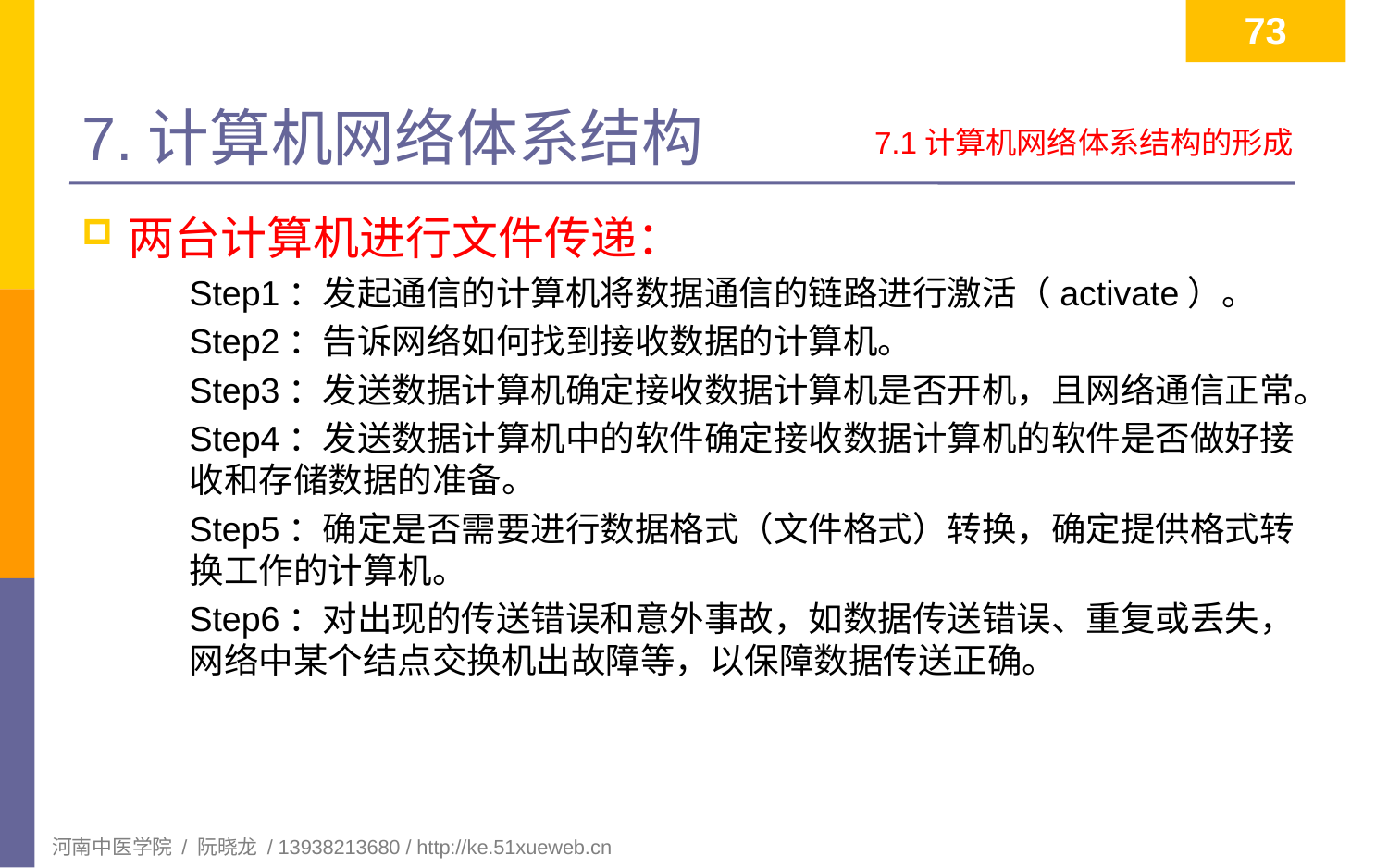

73
# 7.计算机网络体系结构
7.1计算机网络体系结构的形成
两台计算机进行文件传递：
Step1：发起通信的计算机将数据通信的链路进行激活（activate）。
Step2：告诉网络如何找到接收数据的计算机。
Step3：发送数据计算机确定接收数据计算机是否开机，且网络通信正常。
Step4：发送数据计算机中的软件确定接收数据计算机的软件是否做好接收和存储数据的准备。
Step5：确定是否需要进行数据格式（文件格式）转换，确定提供格式转换工作的计算机。
Step6：对出现的传送错误和意外事故，如数据传送错误、重复或丢失，网络中某个结点交换机出故障等，以保障数据传送正确。